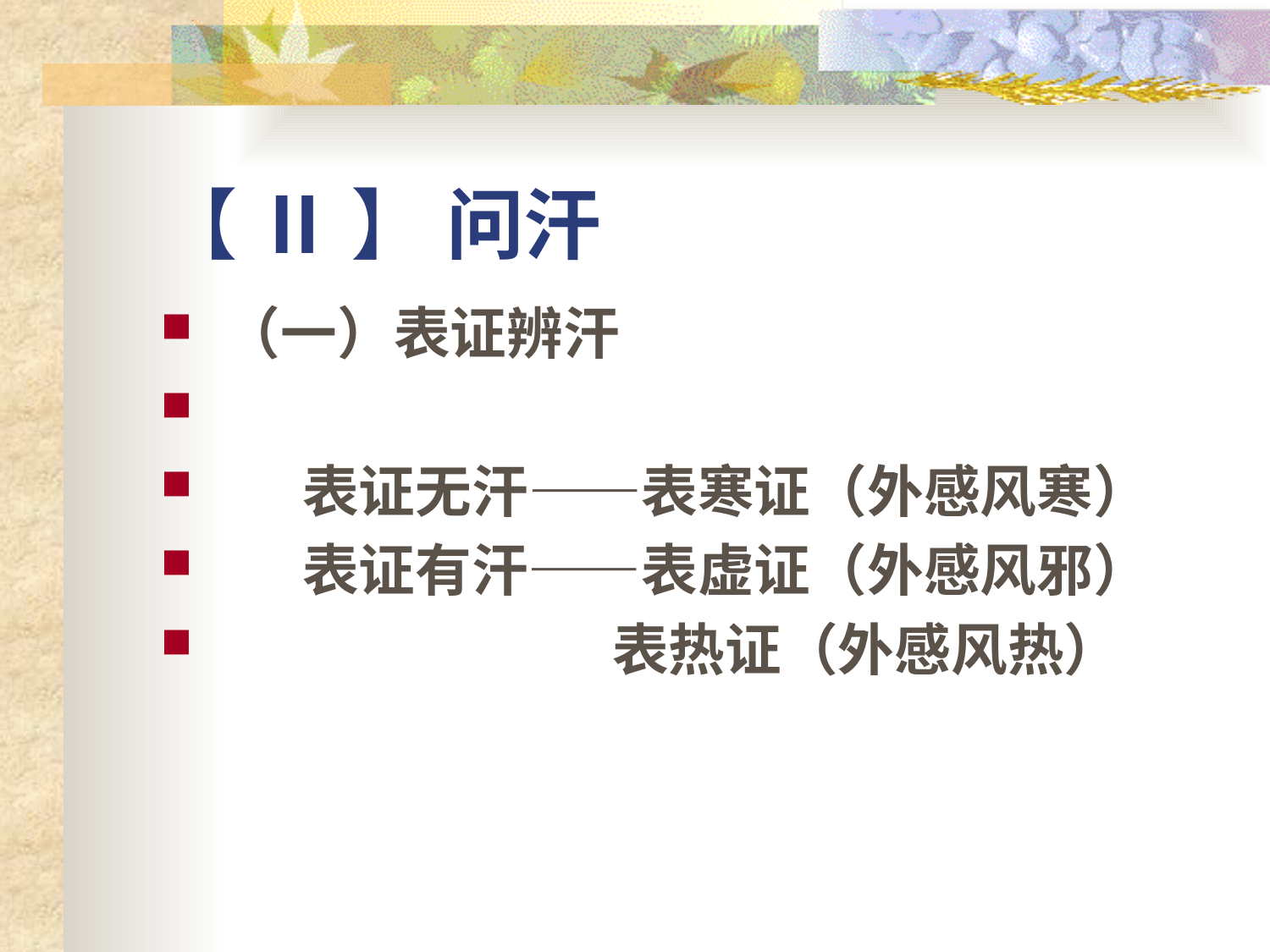

# 【 Ⅱ 】 问汗
（一）表证辨汗

     表证无汗——表寒证（外感风寒）
     表证有汗——表虚证（外感风邪）
                             表热证（外感风热）